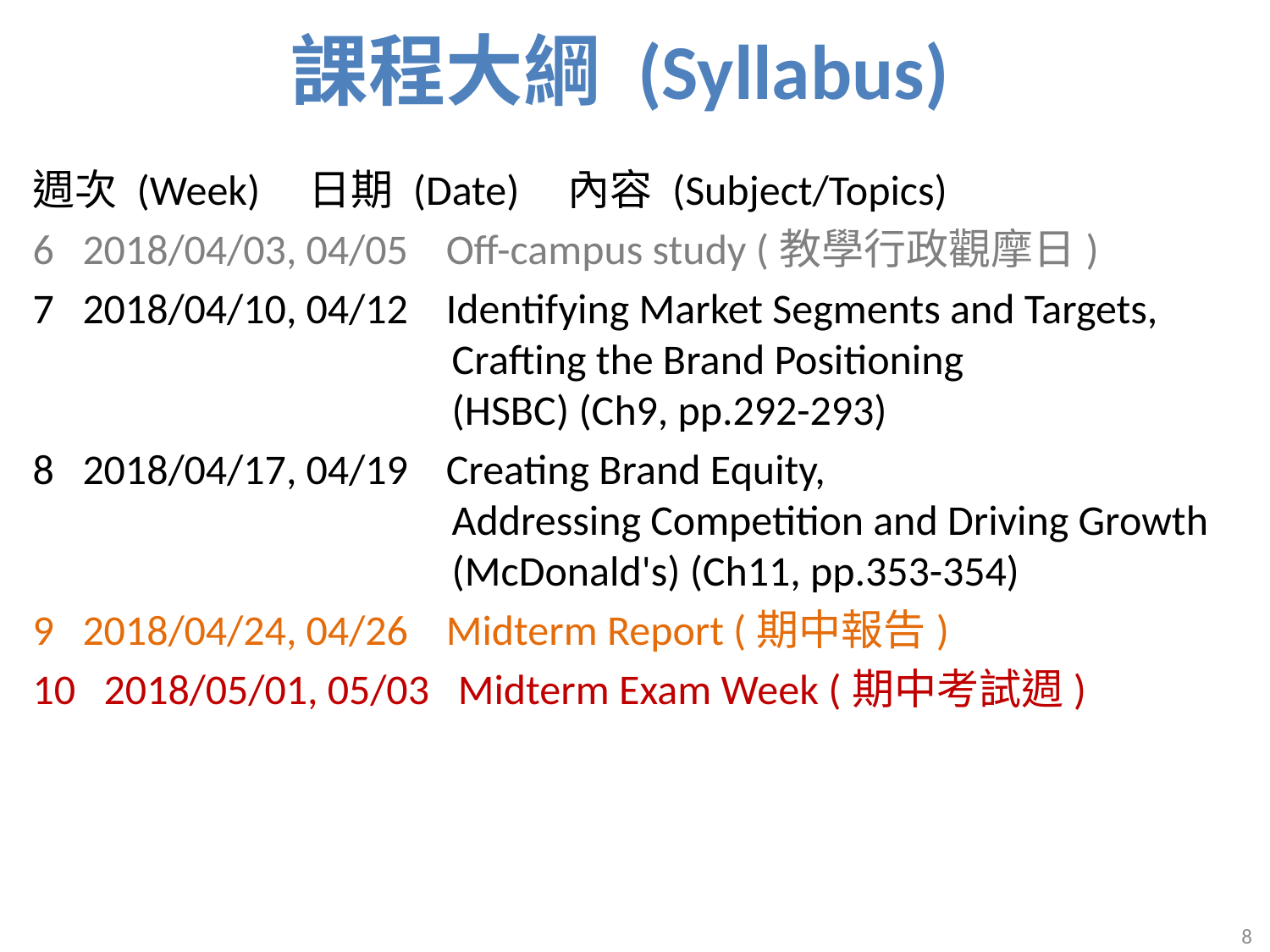

課程大綱 (Syllabus)
週次 (Week)    日期 (Date)    內容 (Subject/Topics)
6   2018/04/03, 04/05    Off-campus study (教學行政觀摩日)
7   2018/04/10, 04/12    Identifying Market Segments and Targets,
                                       Crafting the Brand Positioning
                                       (HSBC) (Ch9, pp.292-293)
8   2018/04/17, 04/19    Creating Brand Equity,
                                       Addressing Competition and Driving Growth
                                       (McDonald's) (Ch11, pp.353-354)
9   2018/04/24, 04/26    Midterm Report (期中報告)
10   2018/05/01, 05/03   Midterm Exam Week (期中考試週)
8